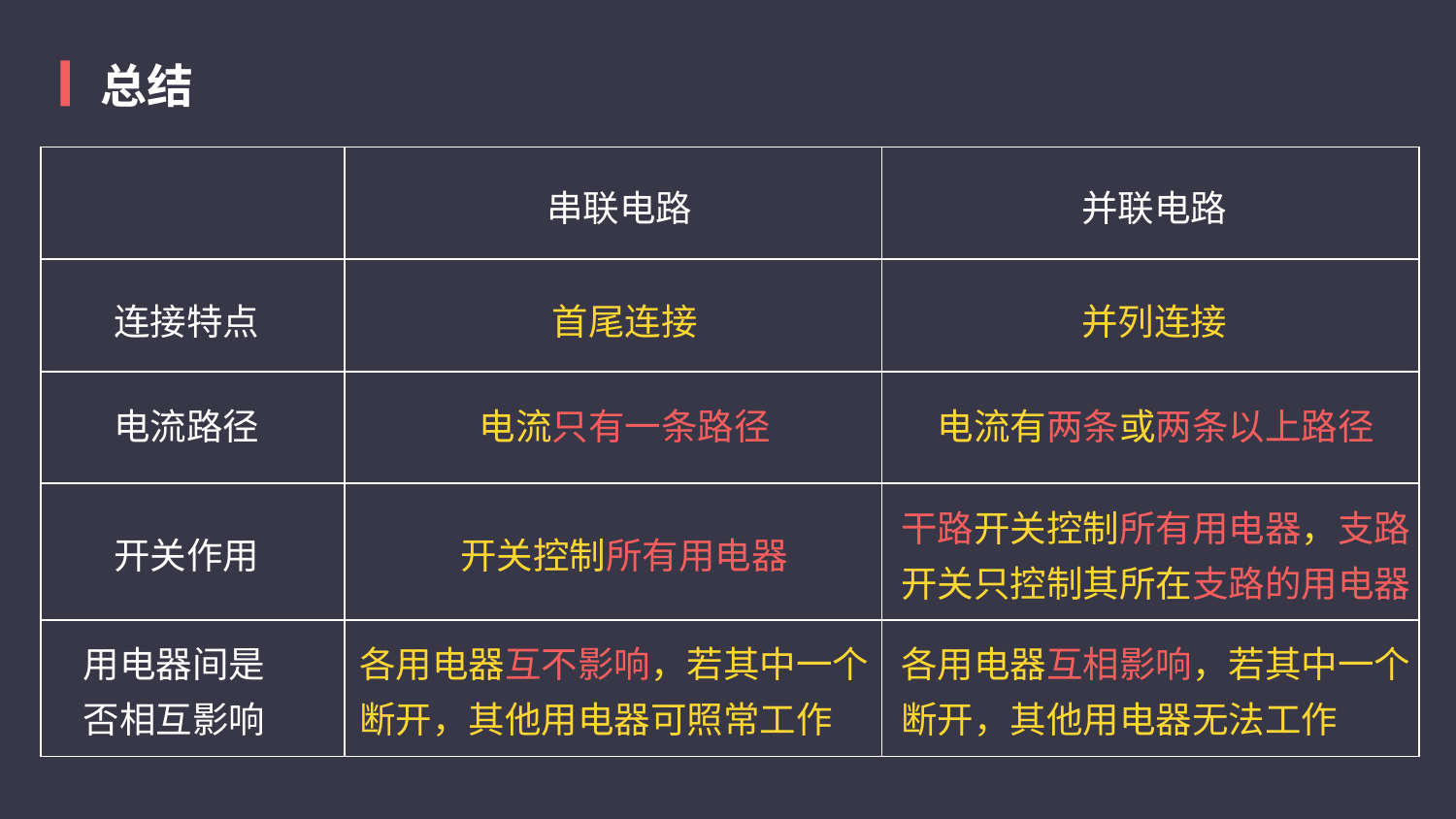

总结

|  |  |  |
| --- | --- | --- |
|  |  |  |
|  |  |  |
|  |  |  |
|  |  |  |
串联电路
并联电路
连接特点
首尾连接
并列连接
电流路径
电流只有一条路径
电流有两条或两条以上路径
干路开关控制所有用电器，支路开关只控制其所在支路的用电器
开关作用
开关控制所有用电器
用电器间是否相互影响
各用电器互不影响，若其中一个断开，其他用电器可照常工作
各用电器互相影响，若其中一个断开，其他用电器无法工作